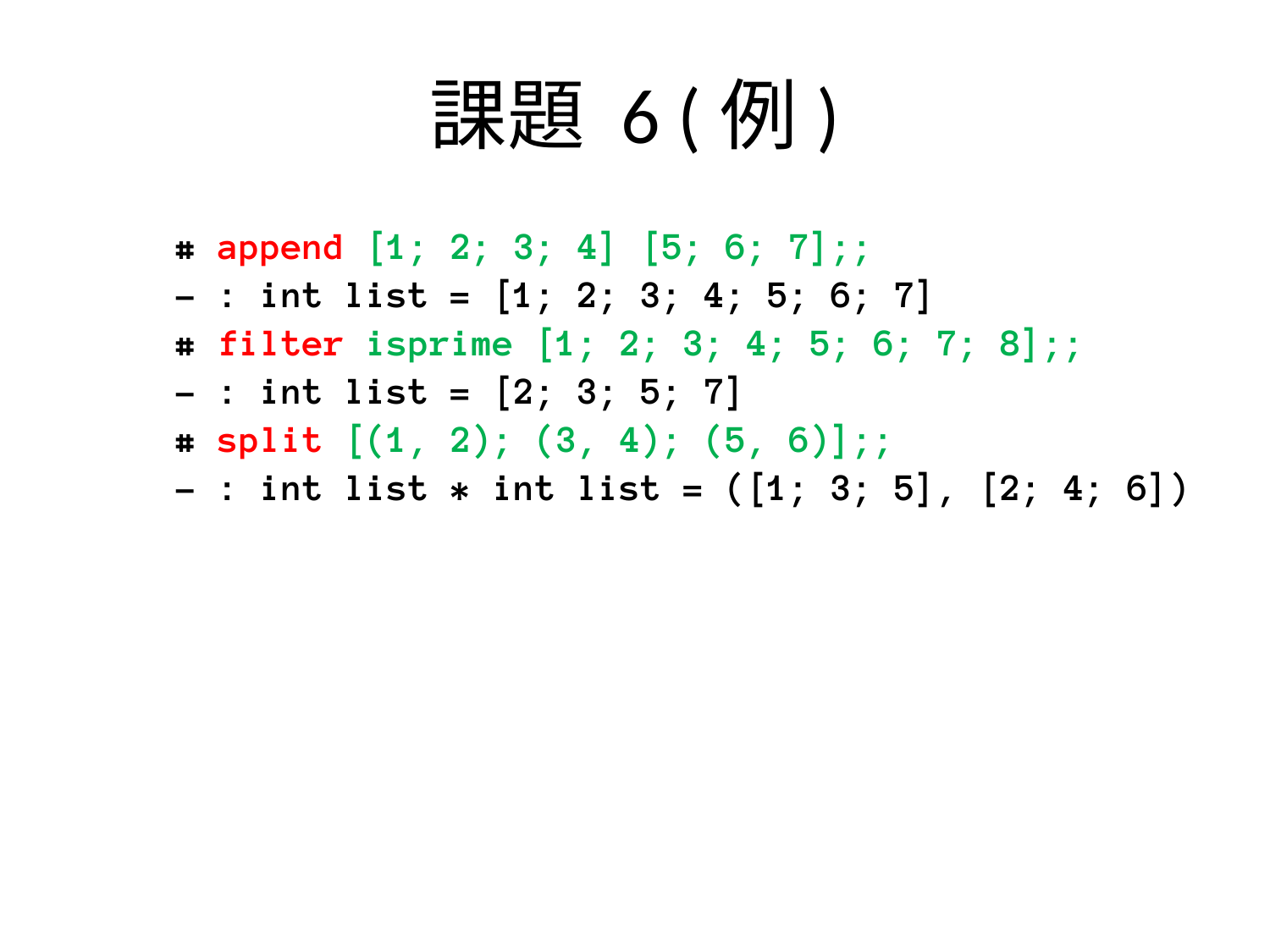

# 課題 6 (例)
# append [1; 2; 3; 4] [5; 6; 7];;
- : int list = [1; 2; 3; 4; 5; 6; 7]
# filter isprime [1; 2; 3; 4; 5; 6; 7; 8];;
- : int list = [2; 3; 5; 7]
# split [(1, 2); (3, 4); (5, 6)];;
- : int list * int list = ([1; 3; 5], [2; 4; 6])